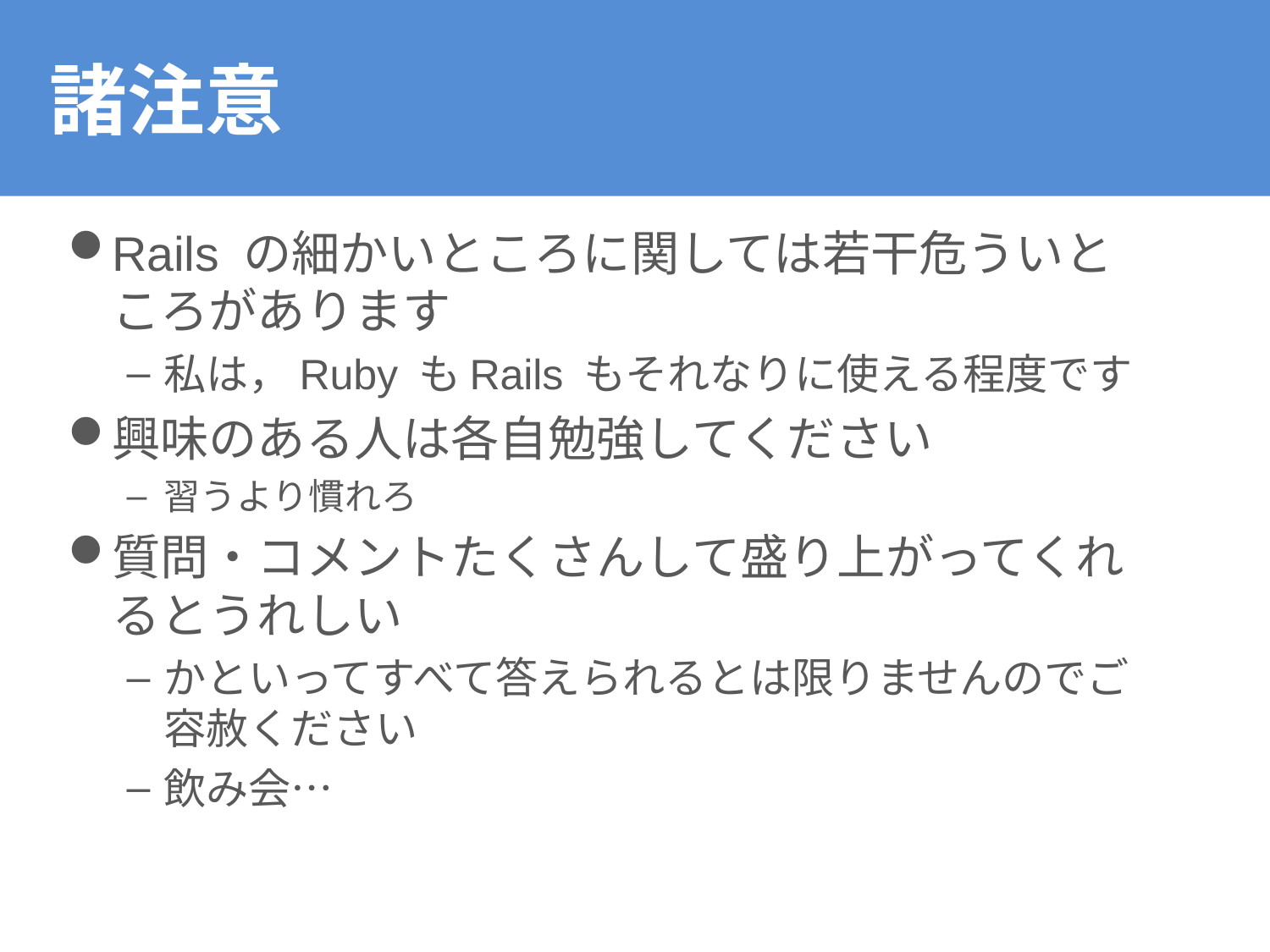

# 諸注意
Rails の細かいところに関しては若干危ういところがあります
私は，Ruby もRails もそれなりに使える程度です
興味のある人は各自勉強してください
習うより慣れろ
質問・コメントたくさんして盛り上がってくれるとうれしい
かといってすべて答えられるとは限りませんのでご容赦ください
飲み会…